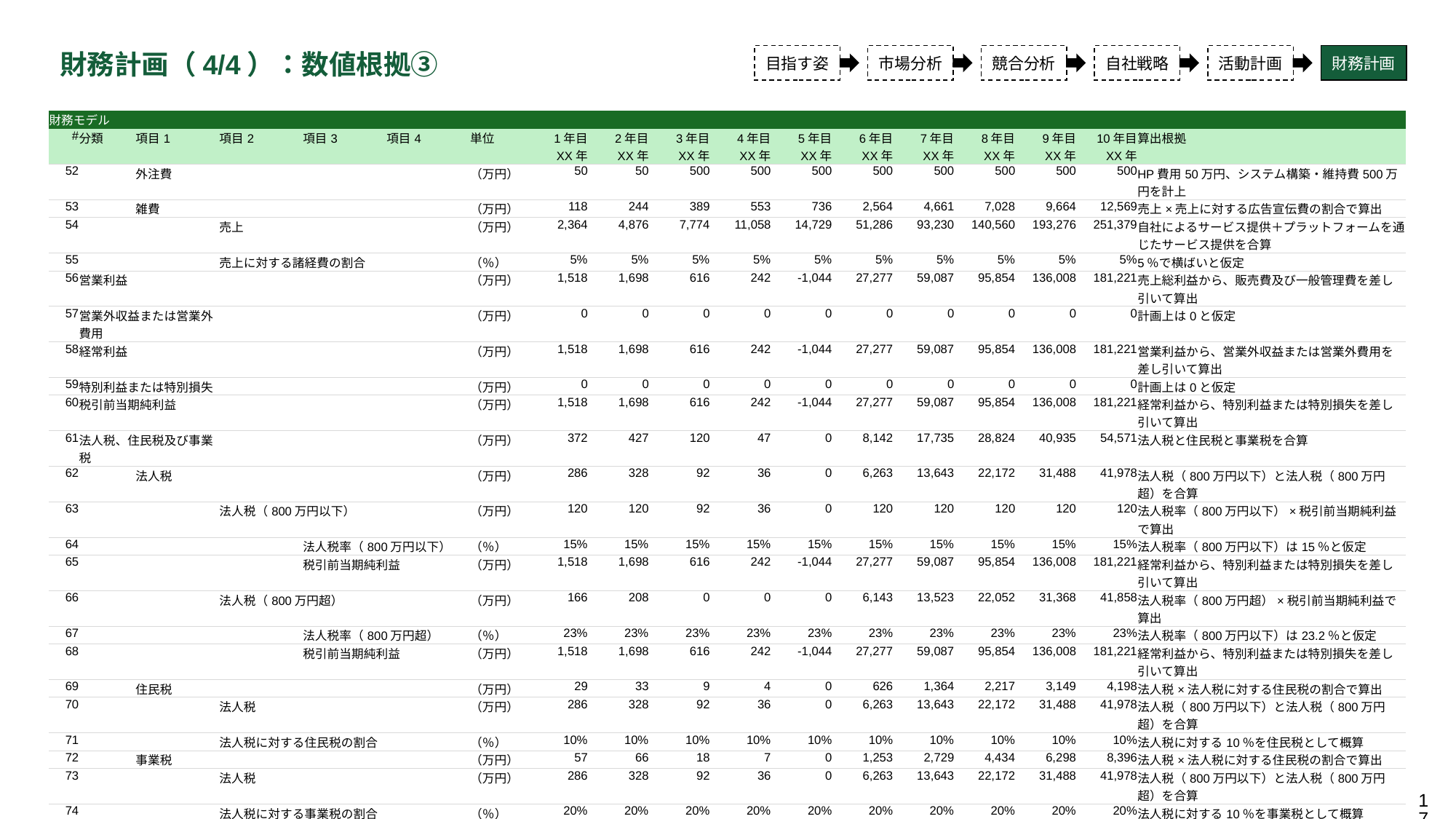

財務計画（4/4）：数値根拠③
目指す姿

市場分析

競合分析

自社戦略

活動計画

財務計画
| 財務モデル |  |  |  |  |  |  |  |  |  |  |  |  |  |  |  |  |  |
| --- | --- | --- | --- | --- | --- | --- | --- | --- | --- | --- | --- | --- | --- | --- | --- | --- | --- |
| # | 分類 | 項目1 | 項目2 | 項目3 | 項目4 | 単位 | 1年目 XX年 | 2年目 XX年 | 3年目 XX年 | 4年目 XX年 | 5年目 XX年 | 6年目 XX年 | 7年目 XX年 | 8年目 XX年 | 9年目 XX年 | 10年目 XX年 | 算出根拠 |
| 52 |  | 外注費 |  |  |  | （万円） | 50 | 50 | 500 | 500 | 500 | 500 | 500 | 500 | 500 | 500 | HP費用50万円、システム構築・維持費500万円を計上 |
| 53 |  | 雑費 |  |  |  | （万円） | 118 | 244 | 389 | 553 | 736 | 2,564 | 4,661 | 7,028 | 9,664 | 12,569 | 売上×売上に対する広告宣伝費の割合で算出 |
| 54 |  |  | 売上 |  |  | （万円） | 2,364 | 4,876 | 7,774 | 11,058 | 14,729 | 51,286 | 93,230 | 140,560 | 193,276 | 251,379 | 自社によるサービス提供＋プラットフォームを通じたサービス提供を合算 |
| 55 |  |  | 売上に対する諸経費の割合 |  |  | （％） | 5% | 5% | 5% | 5% | 5% | 5% | 5% | 5% | 5% | 5% | 5％で横ばいと仮定 |
| 56 | 営業利益 |  |  |  |  | （万円） | 1,518 | 1,698 | 616 | 242 | -1,044 | 27,277 | 59,087 | 95,854 | 136,008 | 181,221 | 売上総利益から、販売費及び一般管理費を差し引いて算出 |
| 57 | 営業外収益または営業外費用 |  |  |  |  | （万円） | 0 | 0 | 0 | 0 | 0 | 0 | 0 | 0 | 0 | 0 | 計画上は0と仮定 |
| 58 | 経常利益 |  |  |  |  | （万円） | 1,518 | 1,698 | 616 | 242 | -1,044 | 27,277 | 59,087 | 95,854 | 136,008 | 181,221 | 営業利益から、営業外収益または営業外費用を差し引いて算出 |
| 59 | 特別利益または特別損失 |  |  |  |  | （万円） | 0 | 0 | 0 | 0 | 0 | 0 | 0 | 0 | 0 | 0 | 計画上は0と仮定 |
| 60 | 税引前当期純利益 |  |  |  |  | （万円） | 1,518 | 1,698 | 616 | 242 | -1,044 | 27,277 | 59,087 | 95,854 | 136,008 | 181,221 | 経常利益から、特別利益または特別損失を差し引いて算出 |
| 61 | 法人税、住民税及び事業税 |  |  |  |  | （万円） | 372 | 427 | 120 | 47 | 0 | 8,142 | 17,735 | 28,824 | 40,935 | 54,571 | 法人税と住民税と事業税を合算 |
| 62 |  | 法人税 |  |  |  | （万円） | 286 | 328 | 92 | 36 | 0 | 6,263 | 13,643 | 22,172 | 31,488 | 41,978 | 法人税（800万円以下）と法人税（800万円超）を合算 |
| 63 |  |  | 法人税（800万円以下） |  |  | （万円） | 120 | 120 | 92 | 36 | 0 | 120 | 120 | 120 | 120 | 120 | 法人税率（800万円以下）×税引前当期純利益で算出 |
| 64 |  |  |  | 法人税率（800万円以下） |  | （％） | 15% | 15% | 15% | 15% | 15% | 15% | 15% | 15% | 15% | 15% | 法人税率（800万円以下）は15％と仮定 |
| 65 |  |  |  | 税引前当期純利益 |  | （万円） | 1,518 | 1,698 | 616 | 242 | -1,044 | 27,277 | 59,087 | 95,854 | 136,008 | 181,221 | 経常利益から、特別利益または特別損失を差し引いて算出 |
| 66 |  |  | 法人税（800万円超） |  |  | （万円） | 166 | 208 | 0 | 0 | 0 | 6,143 | 13,523 | 22,052 | 31,368 | 41,858 | 法人税率（800万円超）×税引前当期純利益で算出 |
| 67 |  |  |  | 法人税率（800万円超） |  | （％） | 23% | 23% | 23% | 23% | 23% | 23% | 23% | 23% | 23% | 23% | 法人税率（800万円以下）は23.2％と仮定 |
| 68 |  |  |  | 税引前当期純利益 |  | （万円） | 1,518 | 1,698 | 616 | 242 | -1,044 | 27,277 | 59,087 | 95,854 | 136,008 | 181,221 | 経常利益から、特別利益または特別損失を差し引いて算出 |
| 69 |  | 住民税 |  |  |  | （万円） | 29 | 33 | 9 | 4 | 0 | 626 | 1,364 | 2,217 | 3,149 | 4,198 | 法人税×法人税に対する住民税の割合で算出 |
| 70 |  |  | 法人税 |  |  | （万円） | 286 | 328 | 92 | 36 | 0 | 6,263 | 13,643 | 22,172 | 31,488 | 41,978 | 法人税（800万円以下）と法人税（800万円超）を合算 |
| 71 |  |  | 法人税に対する住民税の割合 |  |  | （％） | 10% | 10% | 10% | 10% | 10% | 10% | 10% | 10% | 10% | 10% | 法人税に対する10％を住民税として概算 |
| 72 |  | 事業税 |  |  |  | （万円） | 57 | 66 | 18 | 7 | 0 | 1,253 | 2,729 | 4,434 | 6,298 | 8,396 | 法人税×法人税に対する住民税の割合で算出 |
| 73 |  |  | 法人税 |  |  | （万円） | 286 | 328 | 92 | 36 | 0 | 6,263 | 13,643 | 22,172 | 31,488 | 41,978 | 法人税（800万円以下）と法人税（800万円超）を合算 |
| 74 |  |  | 法人税に対する事業税の割合 |  |  | （％） | 20% | 20% | 20% | 20% | 20% | 20% | 20% | 20% | 20% | 20% | 法人税に対する10％を事業税として概算 |
| 75 | 当期純利益 |  |  |  |  | （万円） | 1,145 | 1,271 | 496 | 195 | -1,044 | 19,136 | 41,351 | 67,029 | 95,074 | 126,650 | 税引前当期純利益から、法人税、住民税及び事業税を差し引いて算出 |
17